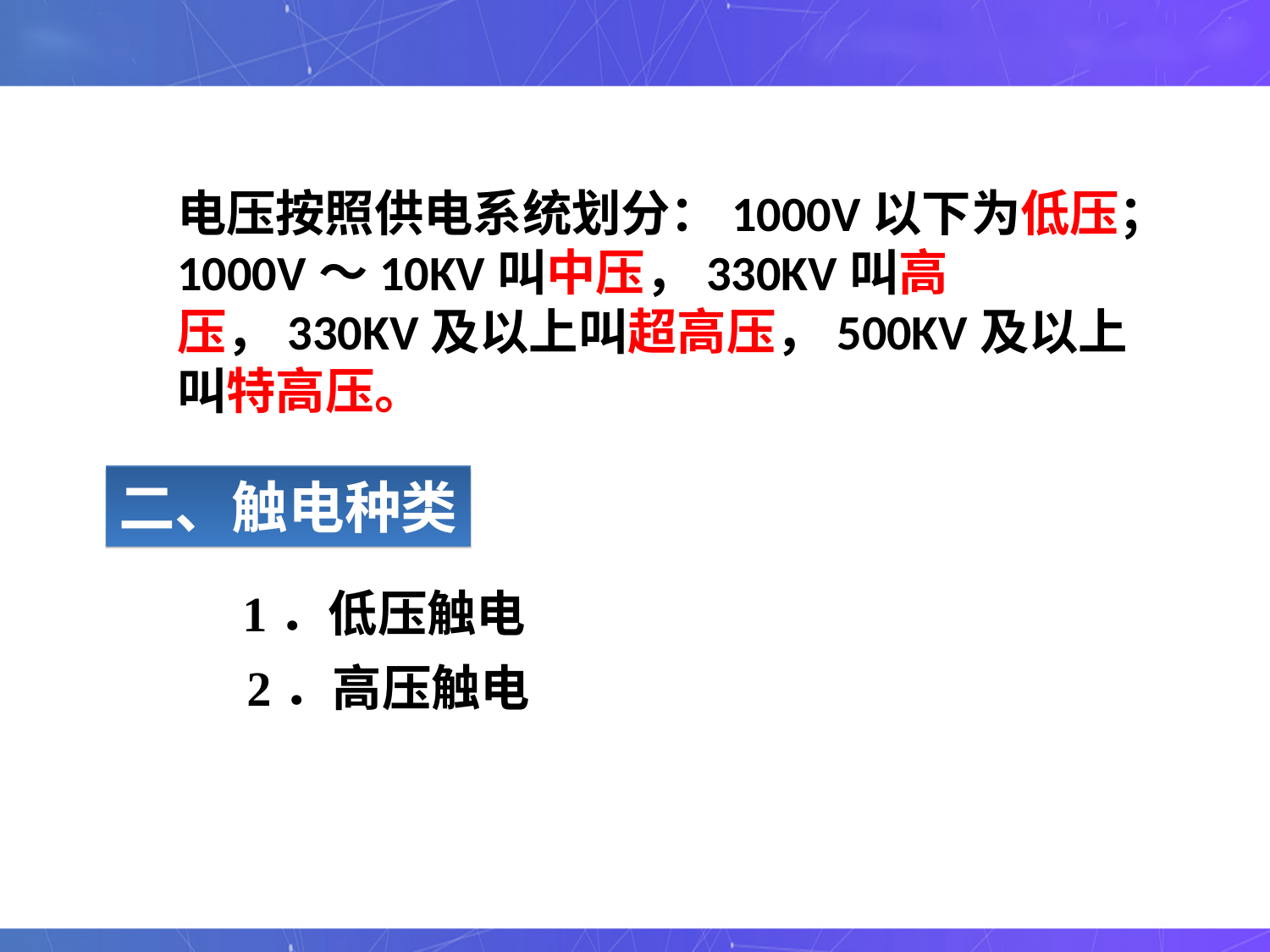

电压按照供电系统划分：1000V以下为低压；1000V～10KV叫中压，330KV叫高压，330KV及以上叫超高压，500KV及以上叫特高压。
二、触电种类
1．低压触电
2．高压触电